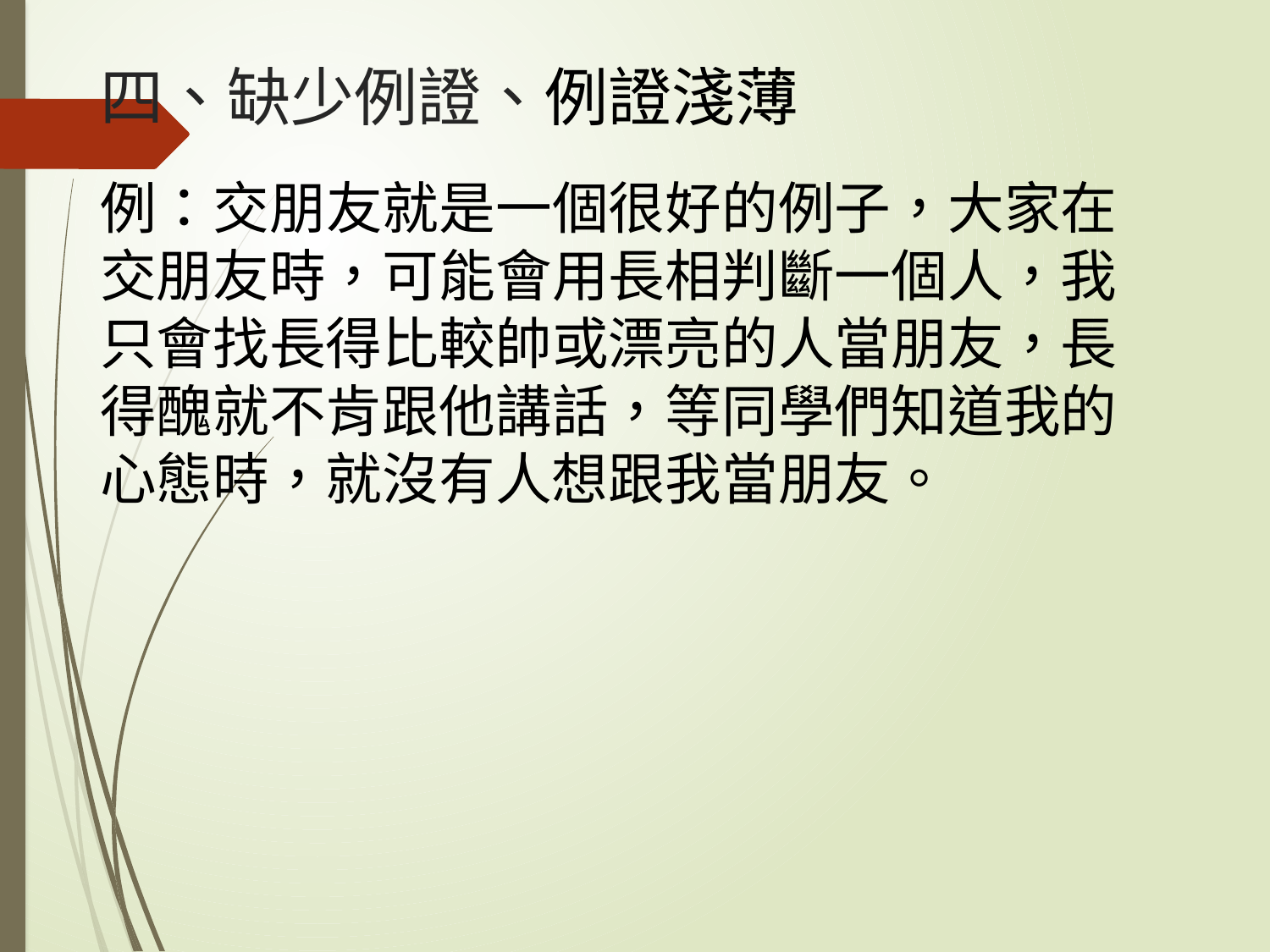

# 四、缺少例證、例證淺薄
例：交朋友就是一個很好的例子，大家在交朋友時，可能會用長相判斷一個人，我只會找長得比較帥或漂亮的人當朋友，長得醜就不肯跟他講話，等同學們知道我的心態時，就沒有人想跟我當朋友。